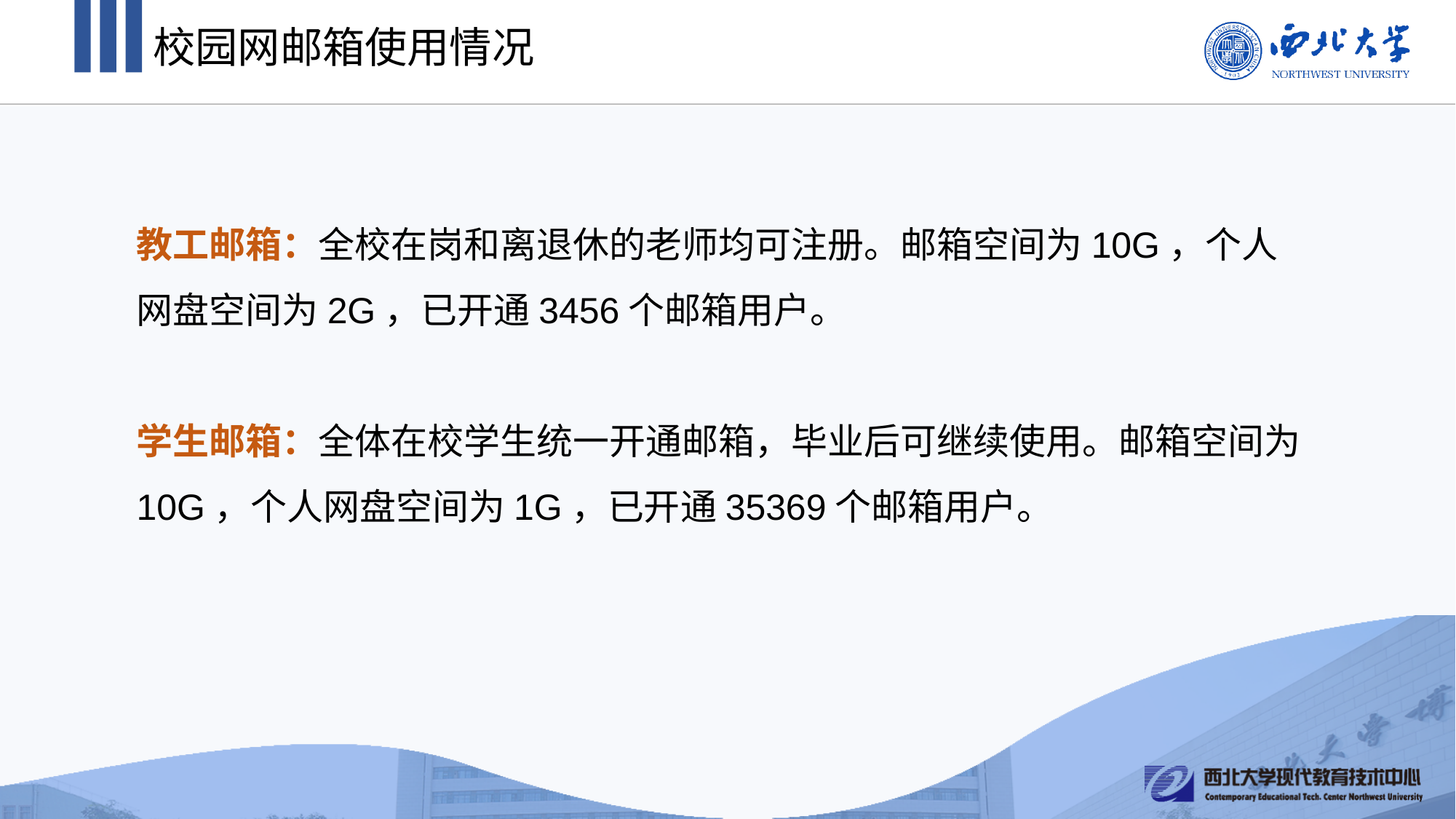

# 校园网邮箱使用情况
教工邮箱：全校在岗和离退休的老师均可注册。邮箱空间为10G，个人网盘空间为2G，已开通3456个邮箱用户。

学生邮箱：全体在校学生统一开通邮箱，毕业后可继续使用。邮箱空间为10G，个人网盘空间为1G，已开通35369个邮箱用户。